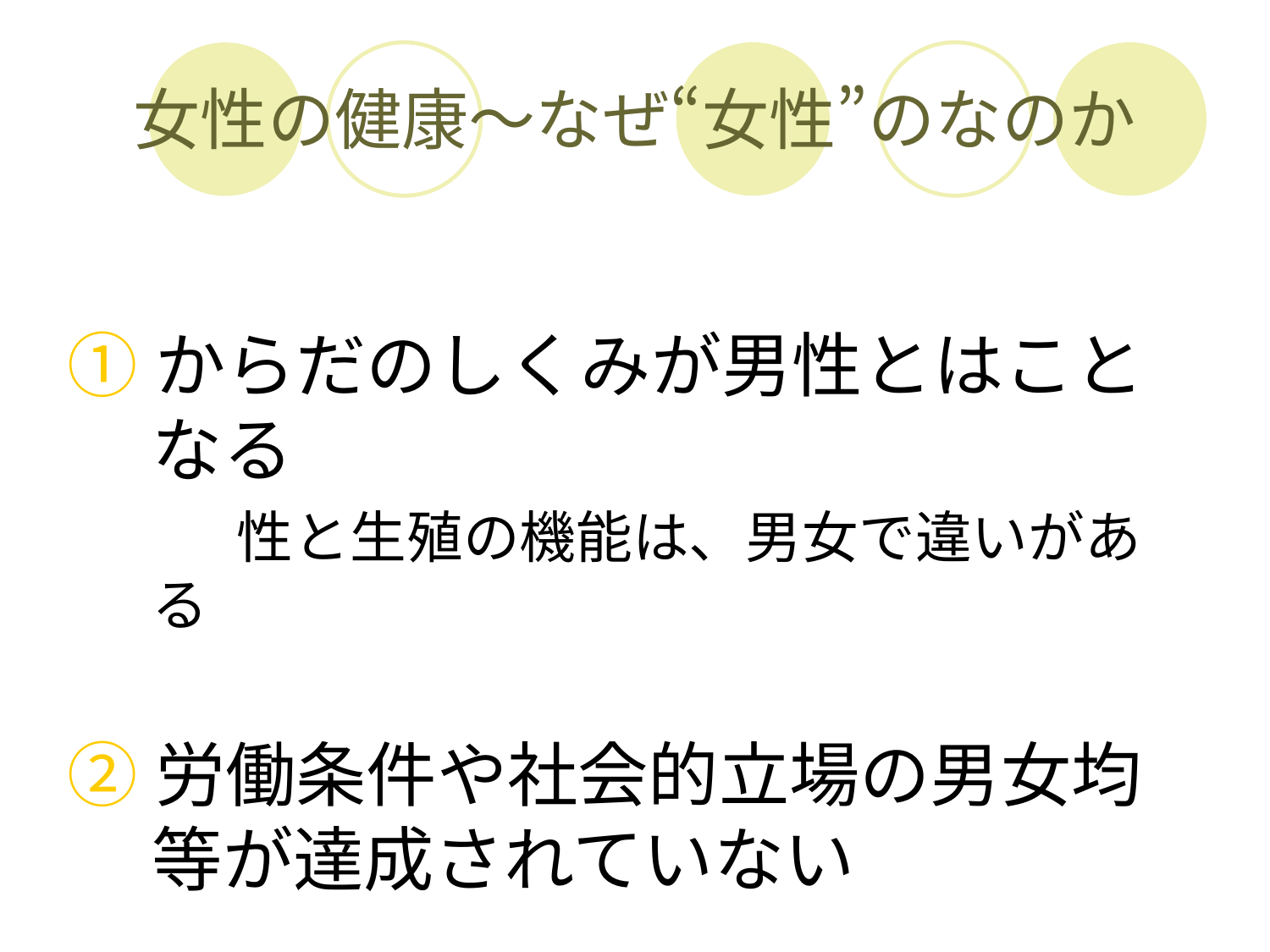

# 女性の健康～なぜ“女性”のなのか

①からだのしくみが男性とはことなる
　　　性と生殖の機能は、男女で違いがある

②労働条件や社会的立場の男女均等が達成されていない